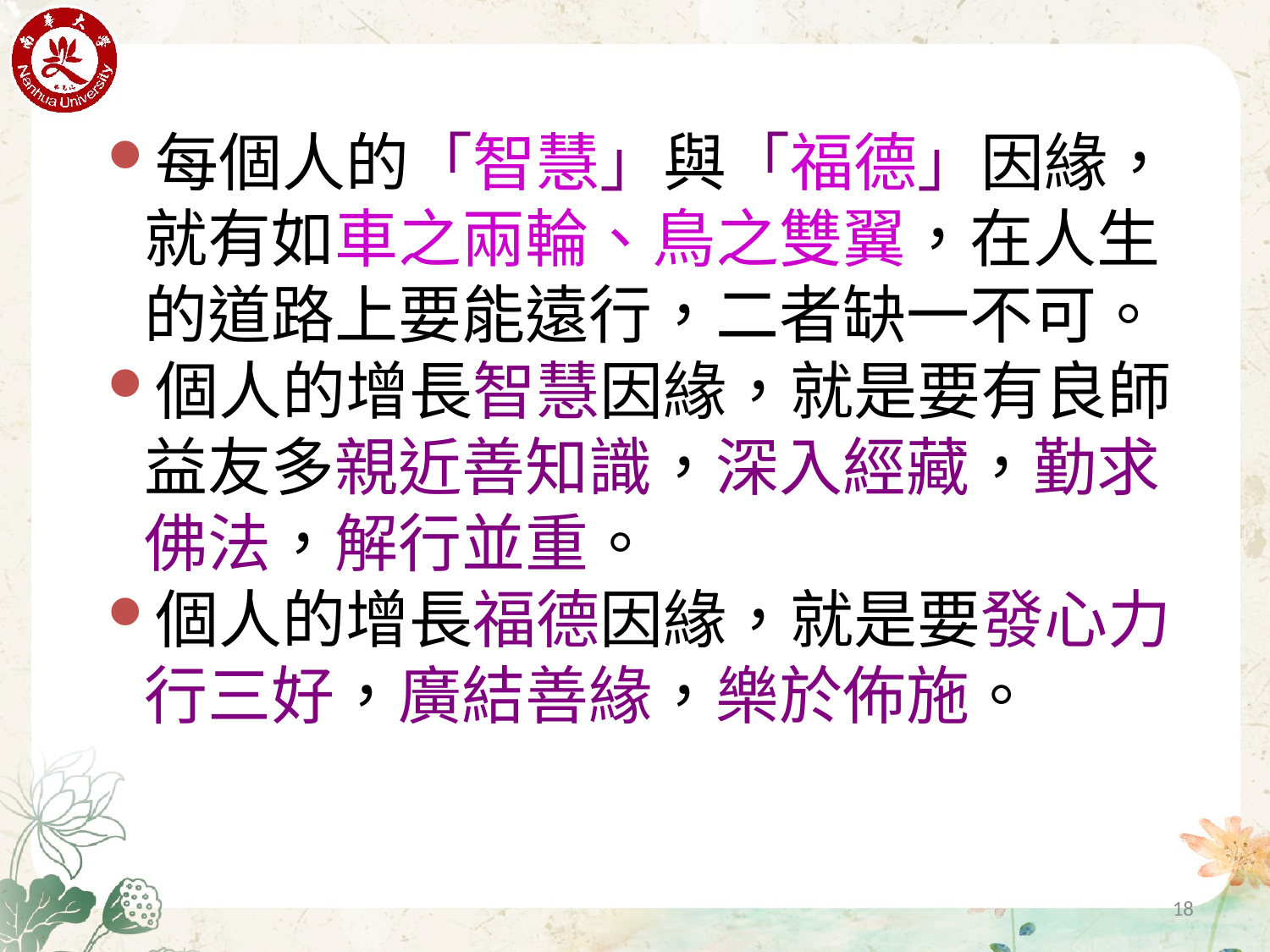

每個人的「智慧」與「福德」因緣，就有如車之兩輪、鳥之雙翼，在人生的道路上要能遠行，二者缺一不可。
個人的增長智慧因緣，就是要有良師益友多親近善知識，深入經藏，勤求佛法，解行並重。
個人的增長福德因緣，就是要發心力行三好，廣結善緣，樂於佈施。
18